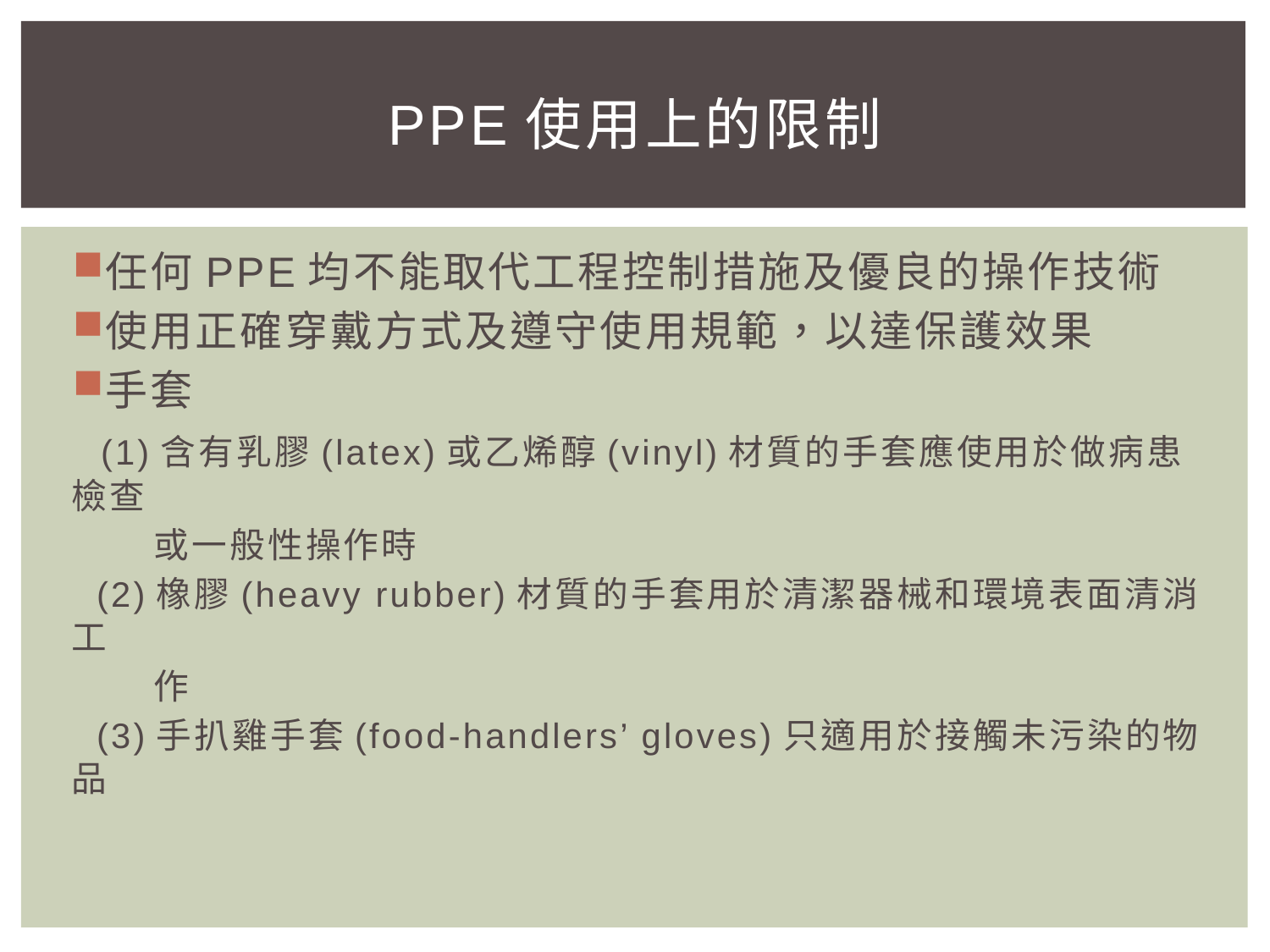

# PPE使用上的限制
任何PPE均不能取代工程控制措施及優良的操作技術
使用正確穿戴方式及遵守使用規範，以達保護效果
手套
  (1)含有乳膠(latex)或乙烯醇(vinyl)材質的手套應使用於做病患檢查
       或一般性操作時
  (2)橡膠(heavy rubber)材質的手套用於清潔器械和環境表面清消工
       作
  (3)手扒雞手套(food-handlers’ gloves)只適用於接觸未污染的物品